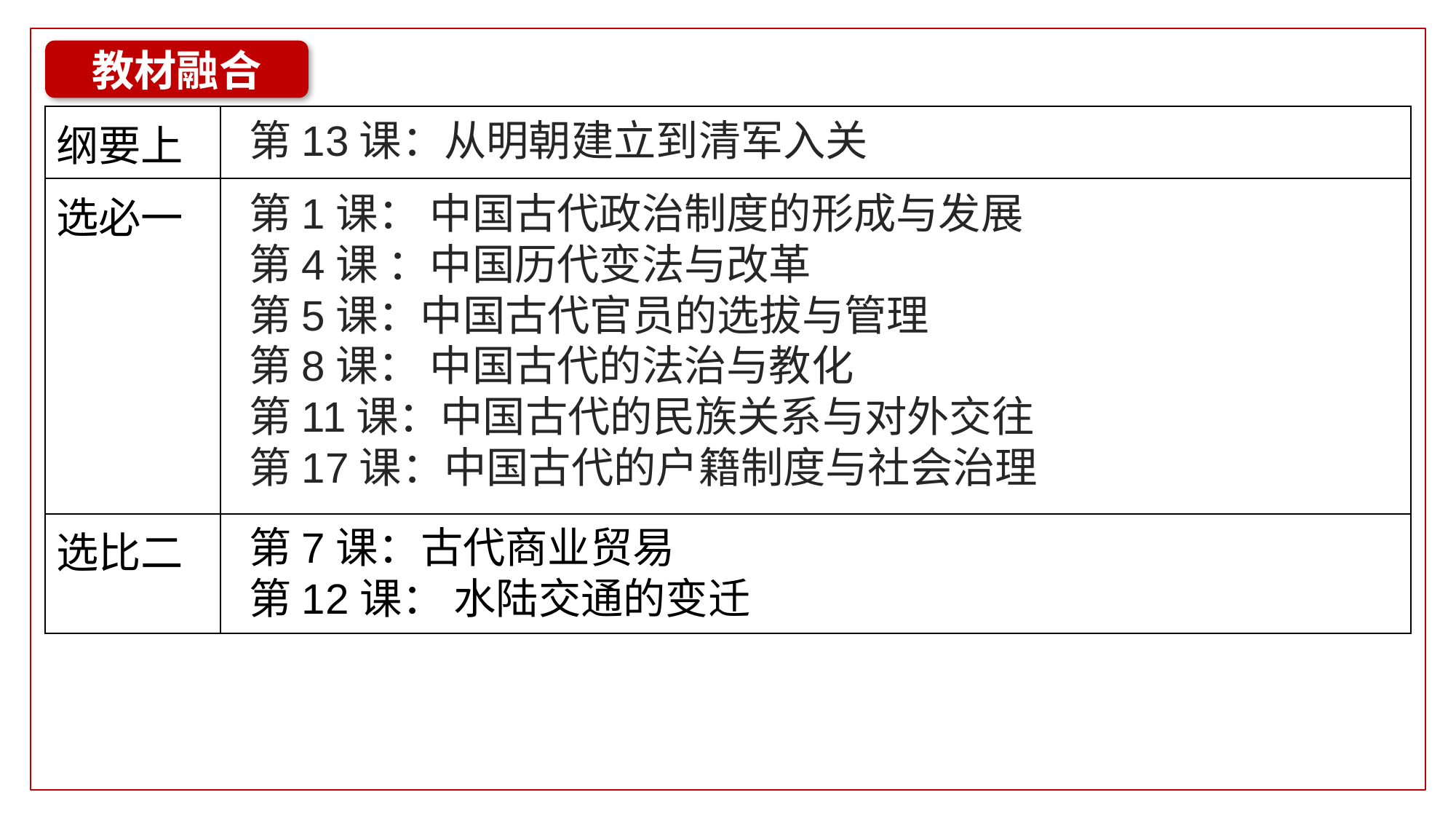

教材融合
| 纲要上 |  |
| --- | --- |
| 选必一 |  |
| 选比二 |  |
第13课：从明朝建立到清军入关
第1课： 中国古代政治制度的形成与发展
第4课 ：中国历代变法与改革
第5课：中国古代官员的选拔与管理
第8课： 中国古代的法治与教化
第11课：中国古代的民族关系与对外交往
第17课：中国古代的户籍制度与社会治理
第7课：古代商业贸易
第12课： 水陆交通的变迁